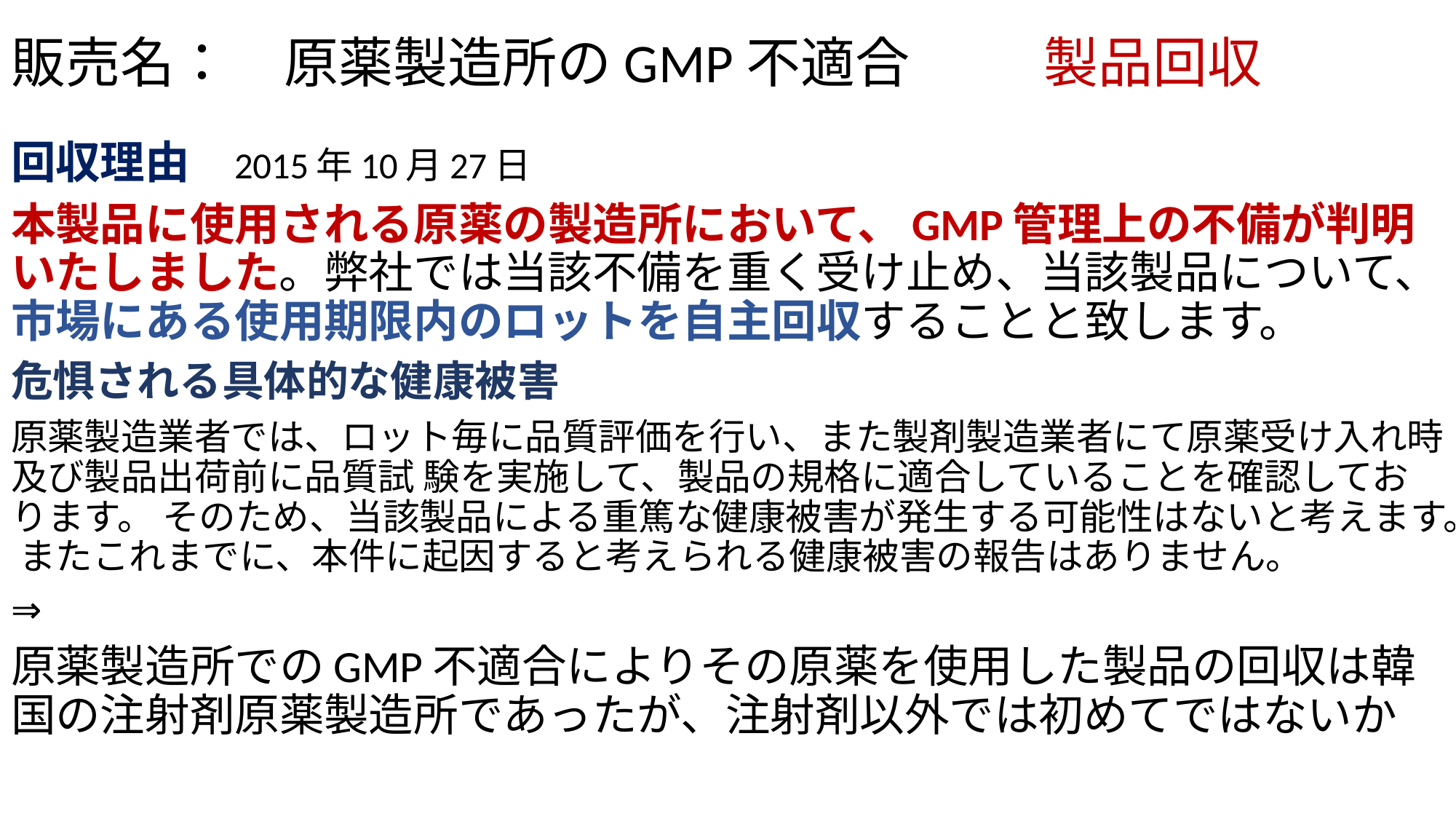

# 販売名：　原薬製造所のGMP不適合　　  製品回収
回収理由　2015年10月27日
本製品に使用される原薬の製造所において、GMP管理上の不備が判明いたしました。弊社では当該不備を重く受け止め、当該製品について、市場にある使用期限内のロットを自主回収することと致します。
危惧される具体的な健康被害
原薬製造業者では、ロット毎に品質評価を行い、また製剤製造業者にて原薬受け入れ時及び製品出荷前に品質試 験を実施して、製品の規格に適合していることを確認しております。 そのため、当該製品による重篤な健康被害が発生する可能性はないと考えます。 またこれまでに、本件に起因すると考えられる健康被害の報告はありません。
⇒
原薬製造所でのGMP不適合によりその原薬を使用した製品の回収は韓国の注射剤原薬製造所であったが、注射剤以外では初めてではないか